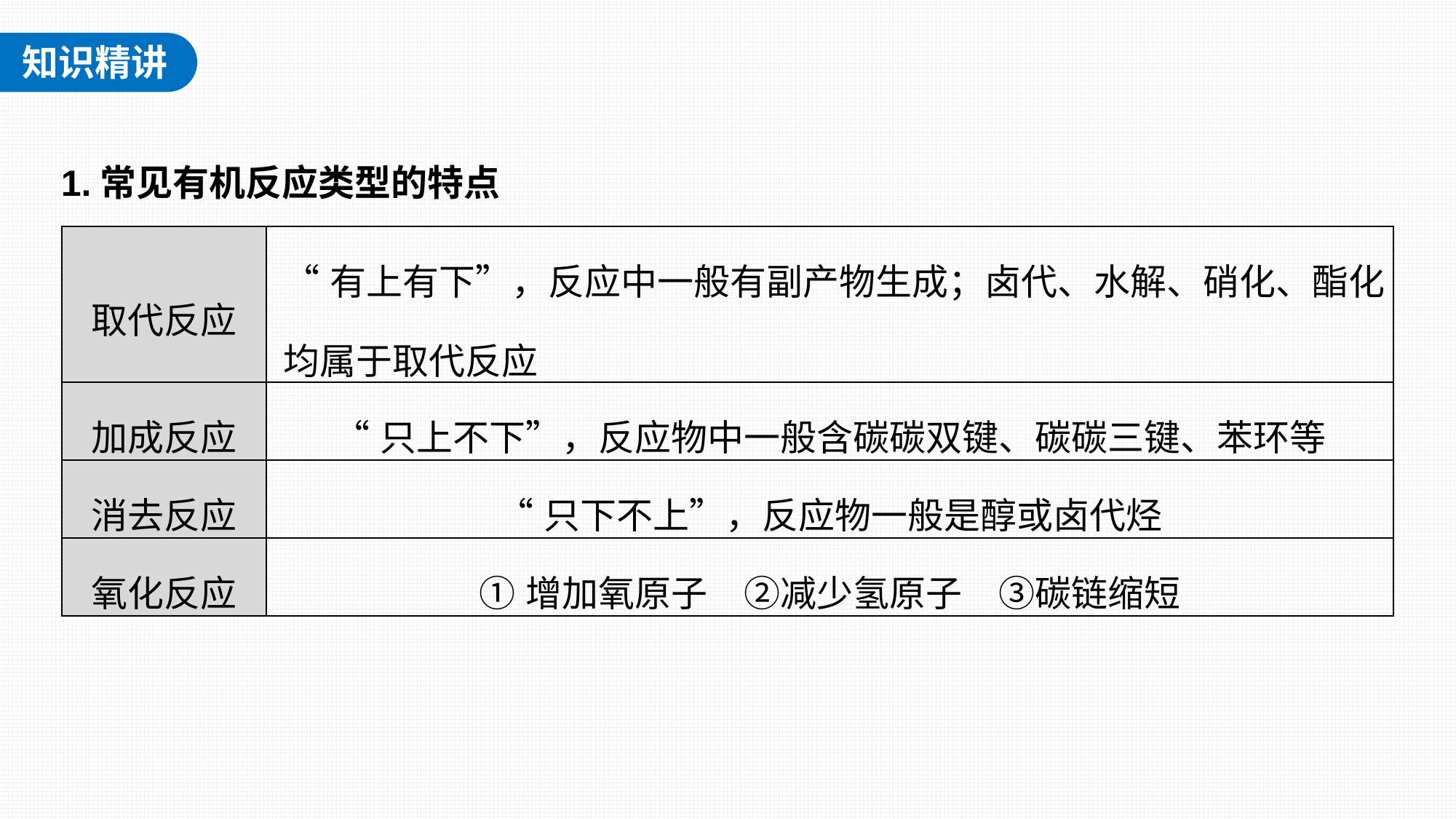

1.常见有机反应类型的特点
| 取代反应 | “有上有下”，反应中一般有副产物生成；卤代、水解、硝化、酯化均属于取代反应 |
| --- | --- |
| 加成反应 | “只上不下”，反应物中一般含碳碳双键、碳碳三键、苯环等 |
| 消去反应 | “只下不上”，反应物一般是醇或卤代烃 |
| 氧化反应 | ①增加氧原子　②减少氢原子　③碳链缩短 |